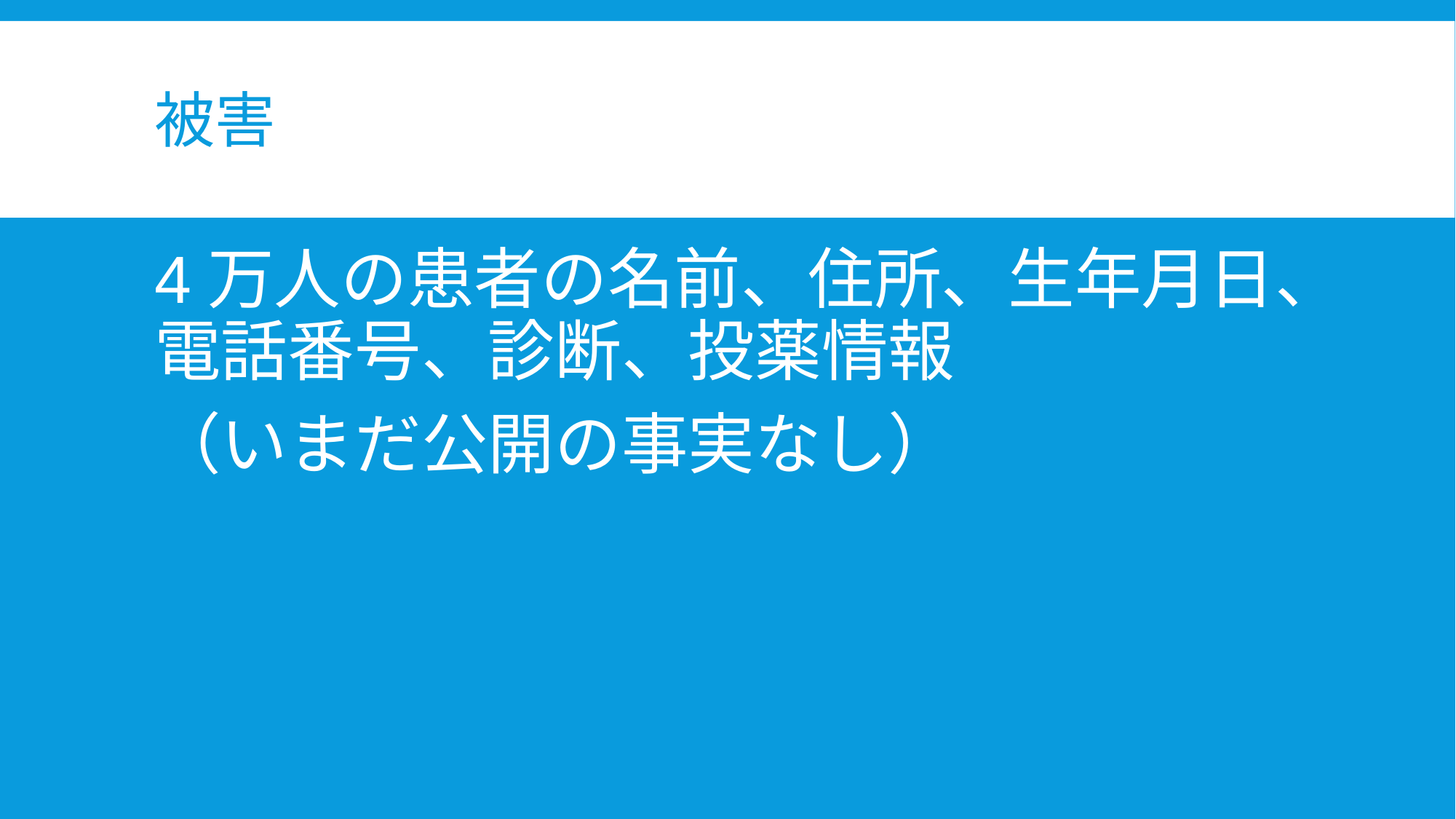

# 被害
4万人の患者の名前、住所、生年月日、電話番号、診断、投薬情報
（いまだ公開の事実なし）